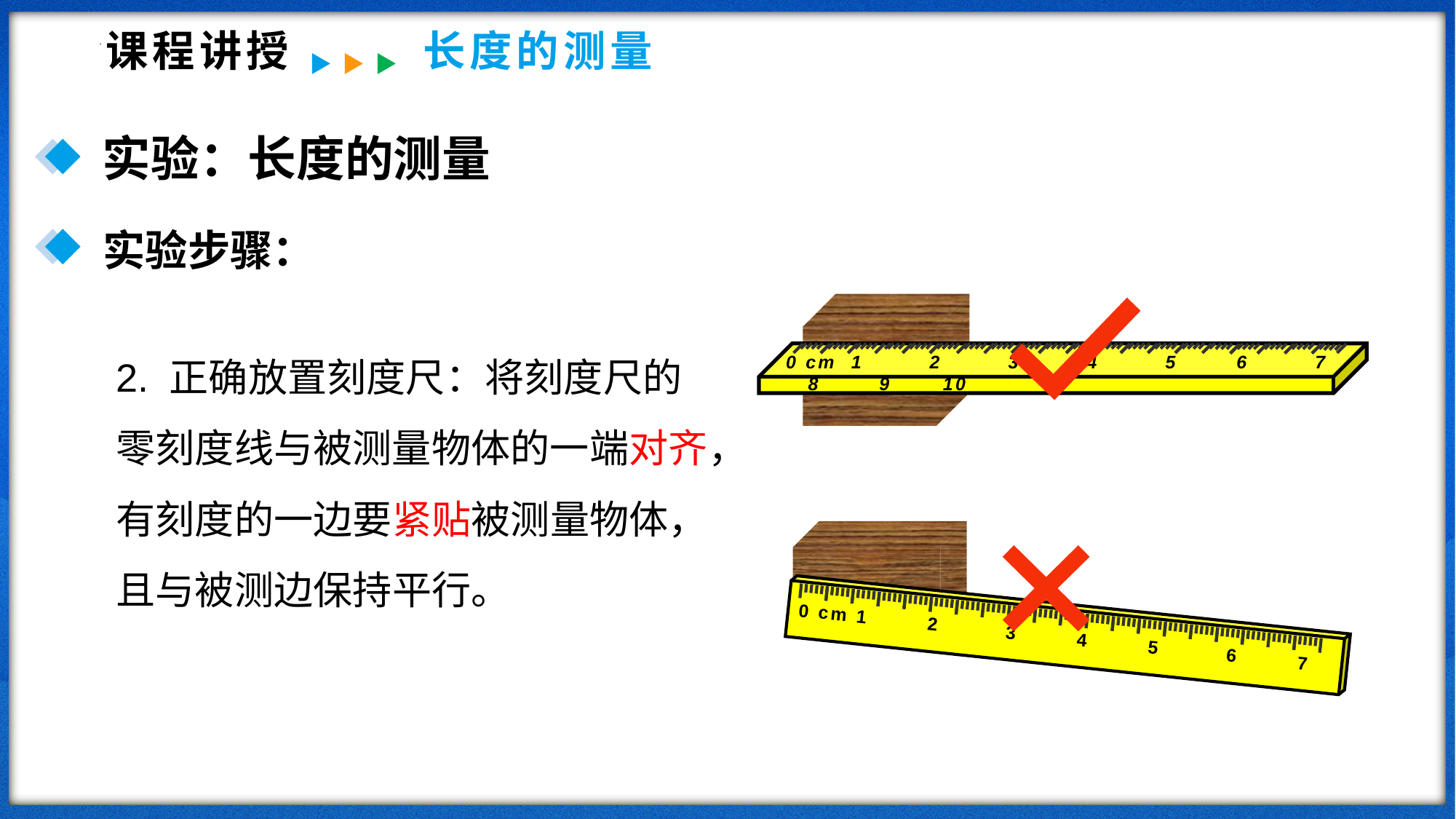

课程讲授
长度的测量

实验：长度的测量

实验步骤：

0 cm  1         2         3         4         5        6         7         8        9       10

2. 正确放置刻度尺：将刻度尺的
零刻度线与被测量物体的一端对齐，有刻度的一边要紧贴被测量物体，且与被测边保持平行。

0 cm 1        2         3        4        5         6        7